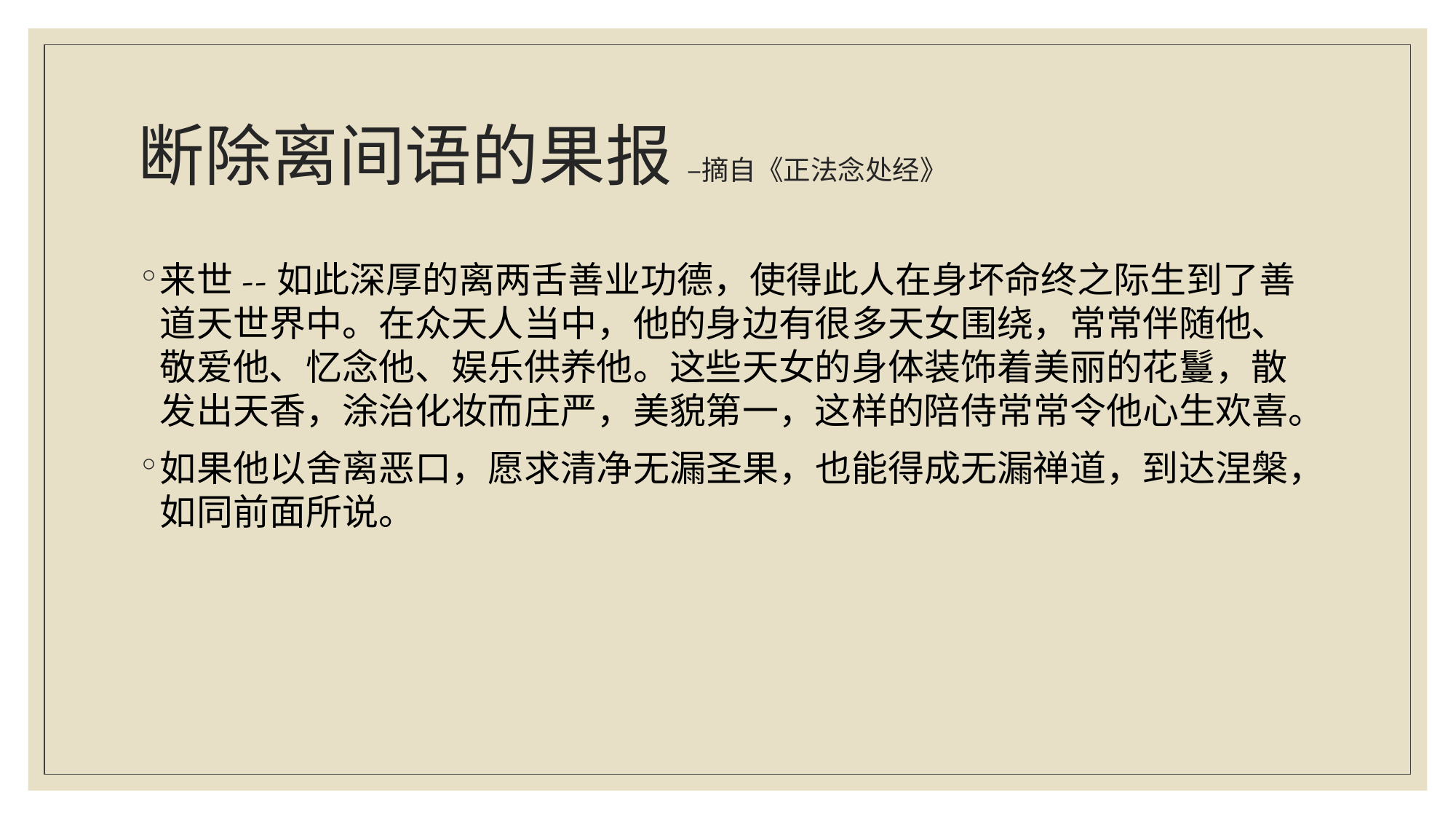

# 断除离间语的果报 –摘自《正法念处经》
来世--如此深厚的离两舌善业功德，使得此人在身坏命终之际生到了善道天世界中。在众天人当中，他的身边有很多天女围绕，常常伴随他、敬爱他、忆念他、娱乐供养他。这些天女的身体装饰着美丽的花鬘，散发出天香，涂治化妆而庄严，美貌第一，这样的陪侍常常令他心生欢喜。
如果他以舍离恶口，愿求清净无漏圣果，也能得成无漏禅道，到达涅槃，如同前面所说。